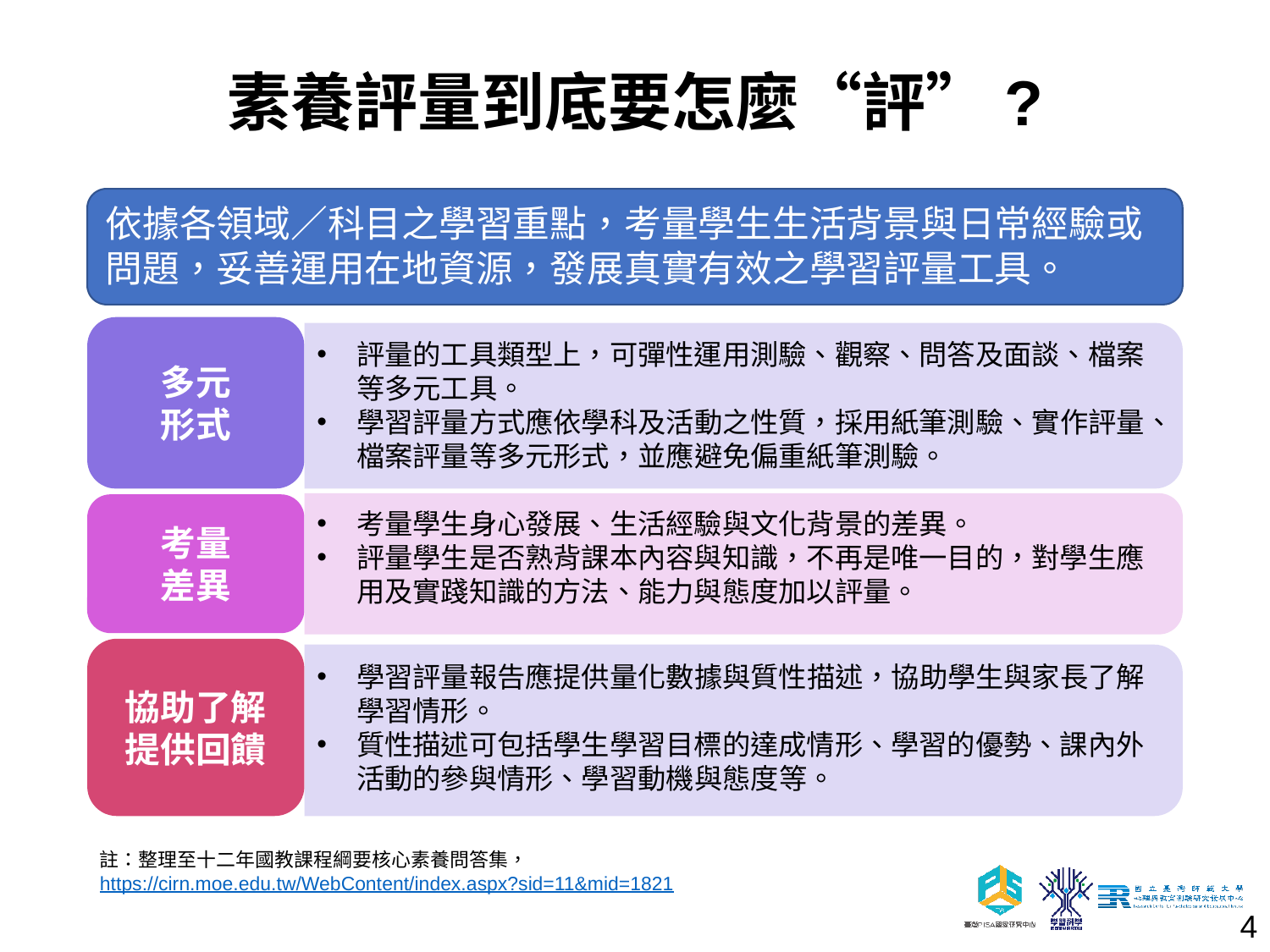

# 素養評量到底要怎麼“評”?
評量的工具類型上，可彈性運用測驗、觀察、問答及面談、檔案等多元工具。
學習評量方式應依學科及活動之性質，採用紙筆測驗、實作評量、檔案評量等多元形式，並應避免偏重紙筆測驗。

考量學生身心發展、生活經驗與文化背景的差異。
評量學生是否熟背課本內容與知識，不再是唯一目的，對學生應用及實踐知識的方法、能力與態度加以評量。

依據各領域／科目之學習重點，考量學生生活背景與日常經驗或問題，妥善運用在地資源，發展真實有效之學習評量工具。
學習評量報告應提供量化數據與質性描述，協助學生與家長了解學習情形。
質性描述可包括學生學習目標的達成情形、學習的優勢、課內外活動的參與情形、學習動機與態度等。

多元
形式
考量
差異
協助了解
提供回饋
註：整理至十二年國教課程綱要核心素養問答集，https://cirn.moe.edu.tw/WebContent/index.aspx?sid=11&mid=1821
4